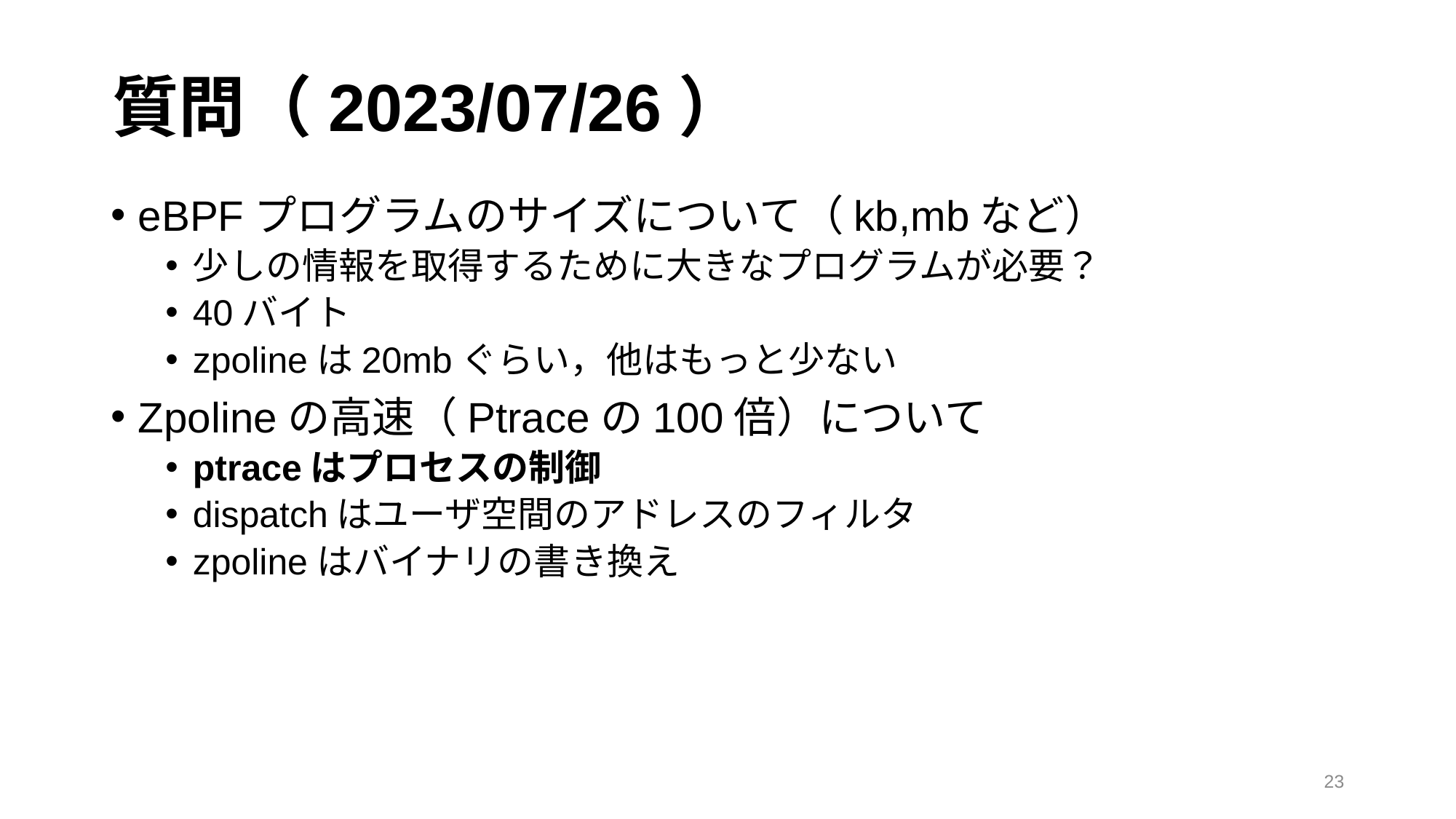

# 質問（2023/07/26）
eBPFプログラムのサイズについて（kb,mbなど）
少しの情報を取得するために大きなプログラムが必要？
40バイト
zpolineは20mbぐらい，他はもっと少ない
Zpolineの高速（Ptraceの100倍）について
ptraceはプロセスの制御
dispatchはユーザ空間のアドレスのフィルタ
zpolineはバイナリの書き換え
23